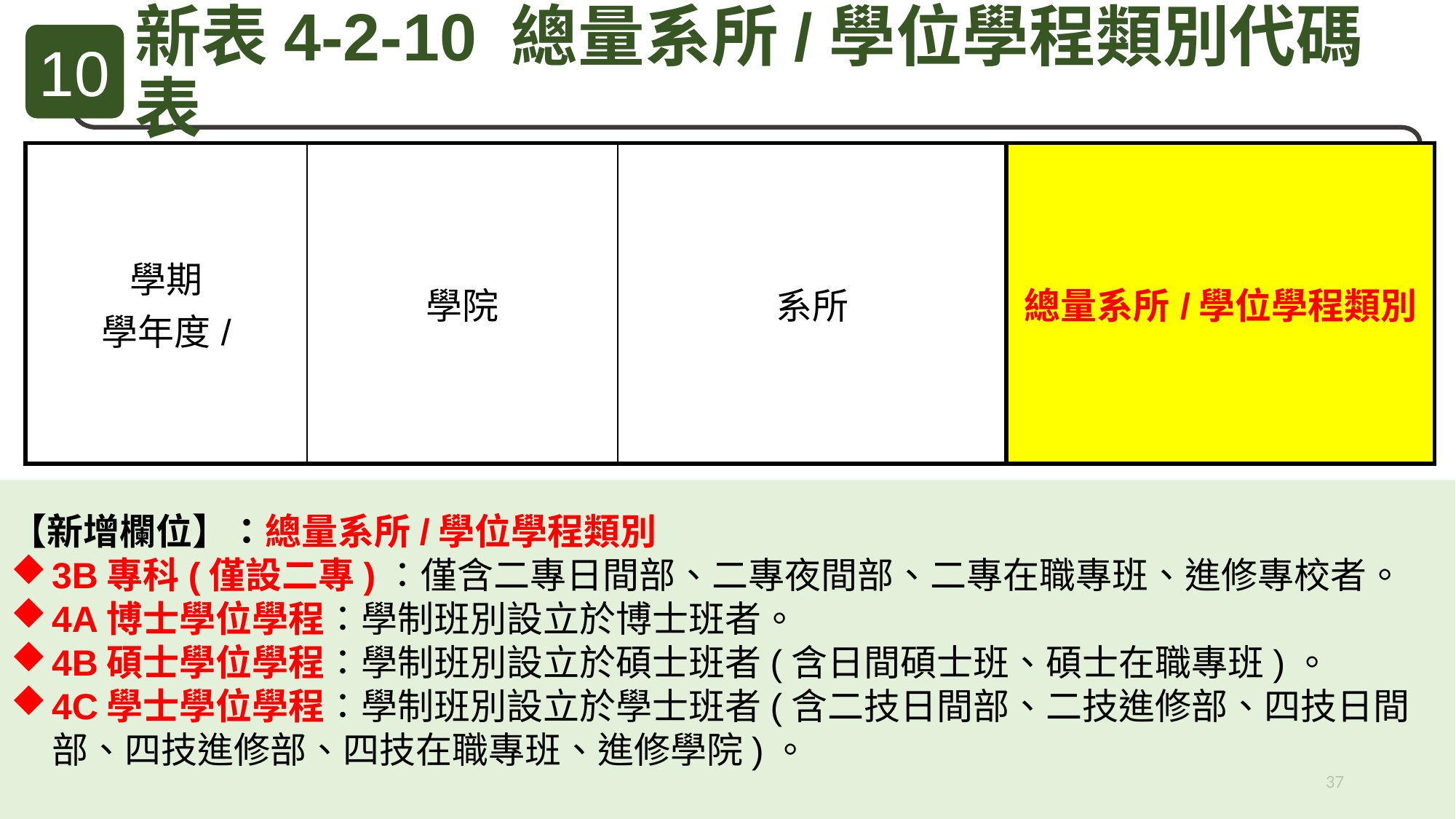

10
新表4-2-10 總量系所/學位學程類別代碼表

| 學期 學年度/ | 學院 | 系所 | 總量系所/學位學程類別 |
| --- | --- | --- | --- |

【新增欄位】：總量系所/學位學程類別
3B專科(僅設二專)：僅含二專日間部、二專夜間部、二專在職專班、進修專校者。
4A博士學位學程：學制班別設立於博士班者。
4B碩士學位學程：學制班別設立於碩士班者(含日間碩士班、碩士在職專班)。
4C學士學位學程：學制班別設立於學士班者(含二技日間部、二技進修部、四技日間部、四技進修部、四技在職專班、進修學院)。
37